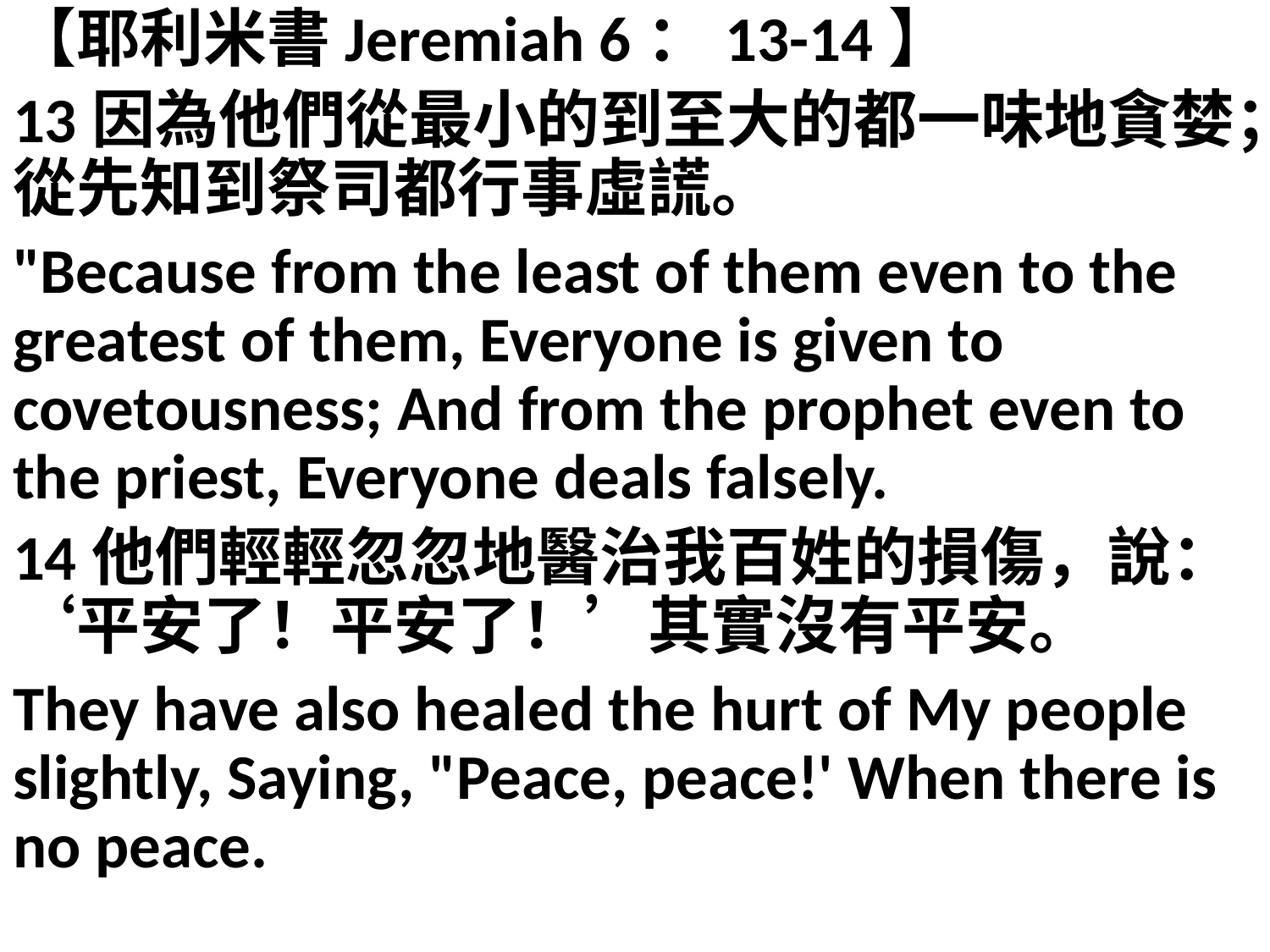

【耶利米書Jeremiah 6：13-14】
13因為他們從最小的到至大的都一味地貪婪；從先知到祭司都行事虛謊。
"Because from the least of them even to the greatest of them, Everyone is given to covetousness; And from the prophet even to the priest, Everyone deals falsely.
14他們輕輕忽忽地醫治我百姓的損傷，說：‘平安了！平安了！’其實沒有平安。
They have also healed the hurt of My people slightly, Saying, "Peace, peace!' When there is no peace.